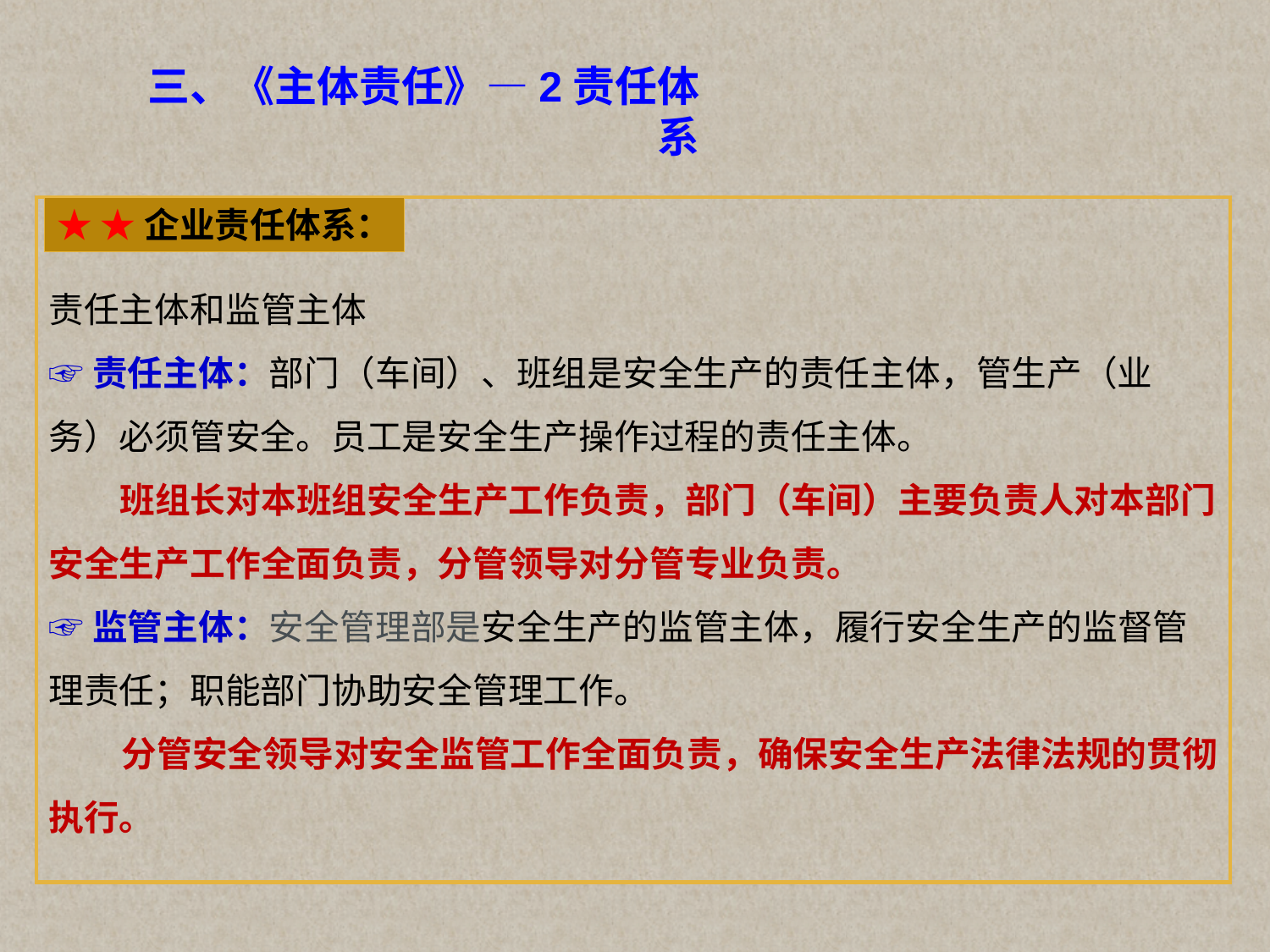

三、《主体责任》—2责任体系

责任主体和监管主体
☞责任主体：部门（车间）、班组是安全生产的责任主体，管生产（业务）必须管安全。员工是安全生产操作过程的责任主体。
        班组长对本班组安全生产工作负责，部门（车间）主要负责人对本部门安全生产工作全面负责，分管领导对分管专业负责。
☞监管主体：安全管理部是安全生产的监管主体，履行安全生产的监督管理责任；职能部门协助安全管理工作。
        分管安全领导对安全监管工作全面负责，确保安全生产法律法规的贯彻执行。

★ ★企业责任体系：